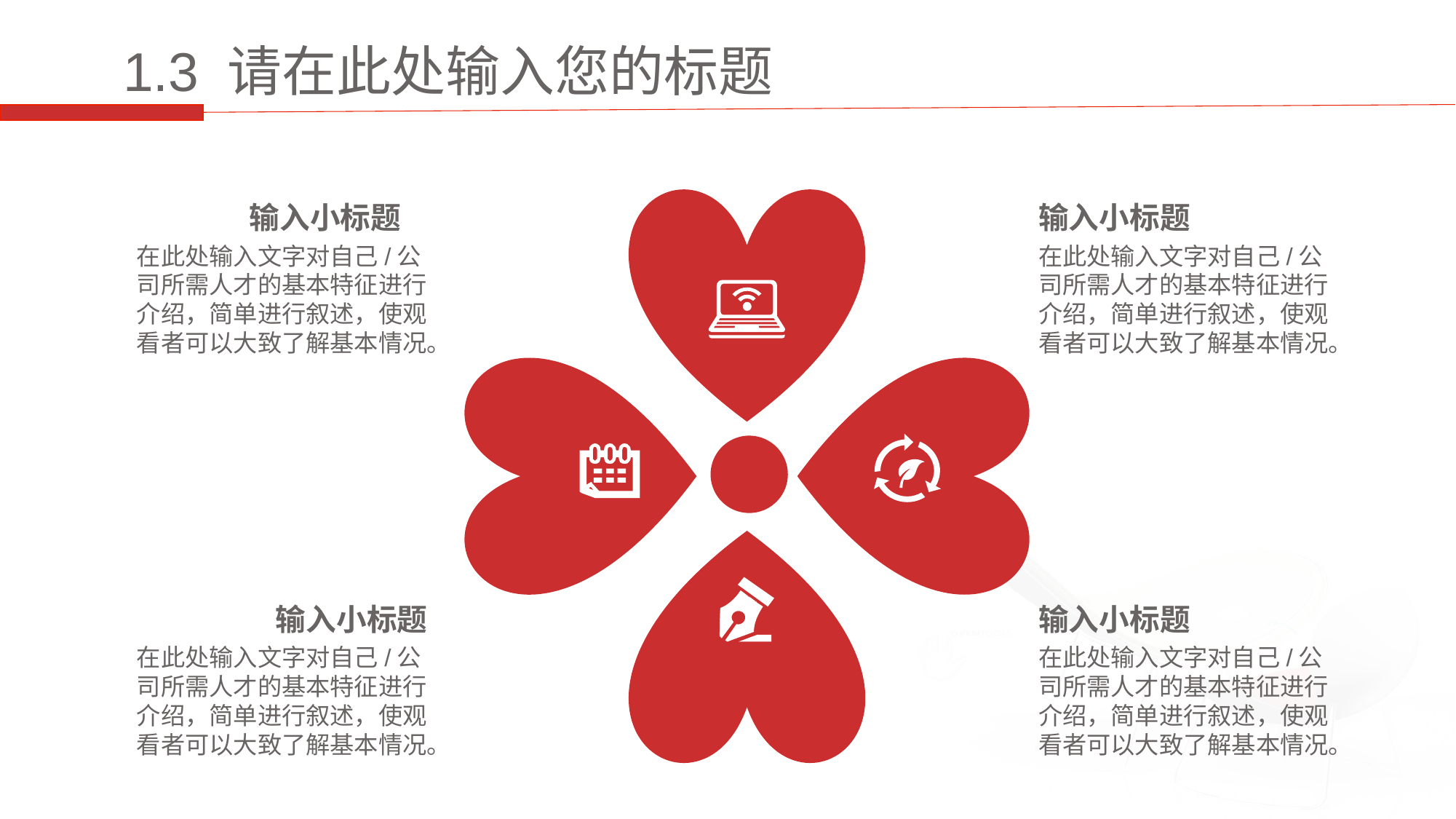

1.3 请在此处输入您的标题

输入小标题
输入小标题
在此处输入文字对自己/公司所需人才的基本特征进行介绍，简单进行叙述，使观看者可以大致了解基本情况。
在此处输入文字对自己/公司所需人才的基本特征进行介绍，简单进行叙述，使观看者可以大致了解基本情况。

输入小标题
输入小标题
在此处输入文字对自己/公司所需人才的基本特征进行介绍，简单进行叙述，使观看者可以大致了解基本情况。
在此处输入文字对自己/公司所需人才的基本特征进行介绍，简单进行叙述，使观看者可以大致了解基本情况。